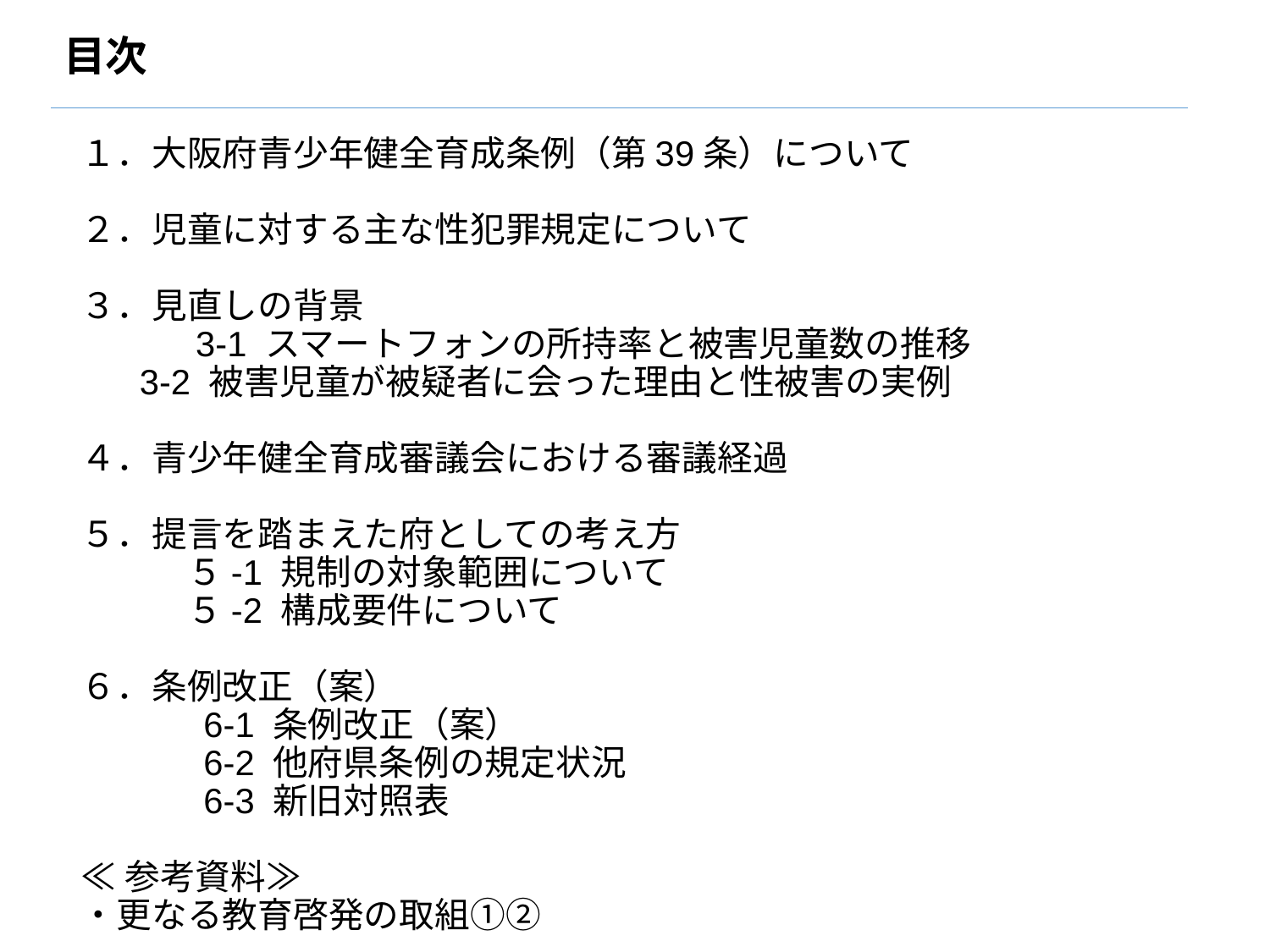

目次
１．大阪府青少年健全育成条例（第39条）について

２．児童に対する主な性犯罪規定について

３．見直しの背景
　　　3-1 スマートフォンの所持率と被害児童数の推移
      3-2 被害児童が被疑者に会った理由と性被害の実例

４．青少年健全育成審議会における審議経過

５．提言を踏まえた府としての考え方
　　　５-1 規制の対象範囲について
　　　５-2 構成要件について

６．条例改正（案）
　　　 6-1 条例改正（案）
　　　 6-2 他府県条例の規定状況
　　　 6-3 新旧対照表

≪参考資料≫
・更なる教育啓発の取組①②